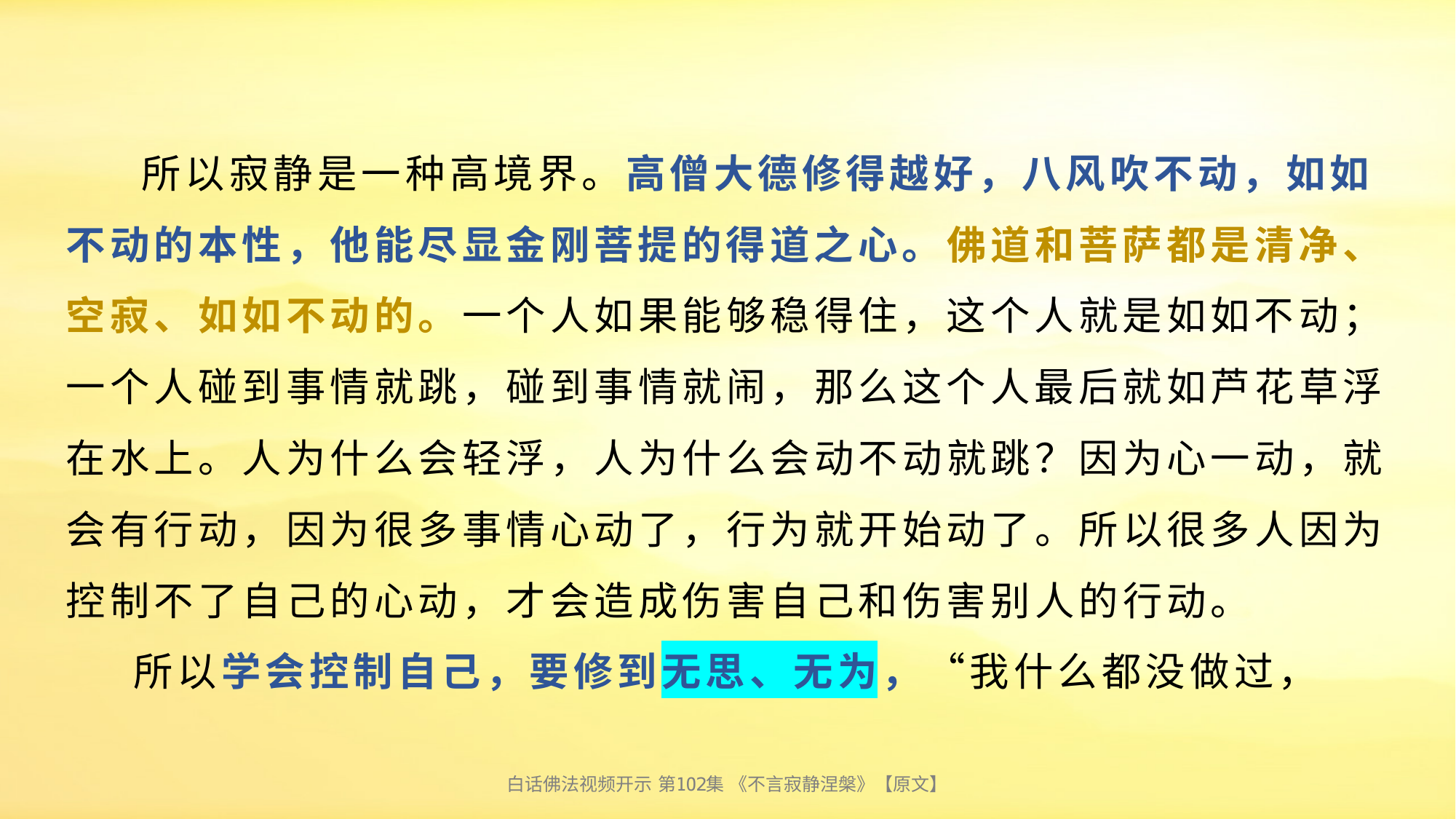

# 所以寂静是一种高境界。高僧大德修得越好，八风吹不动，如如不动的本性，他能尽显金刚菩提的得道之心。佛道和菩萨都是清净、空寂、如如不动的。一个人如果能够稳得住，这个人就是如如不动；一个人碰到事情就跳，碰到事情就闹，那么这个人最后就如芦花草浮在水上。人为什么会轻浮，人为什么会动不动就跳？因为心一动，就会有行动，因为很多事情心动了，行为就开始动了。所以很多人因为控制不了自己的心动，才会造成伤害自己和伤害别人的行动。 所以学会控制自己，要修到无思、无为，“我什么都没做过，
白话佛法视频开示 第102集 《不言寂静涅槃》【原文】